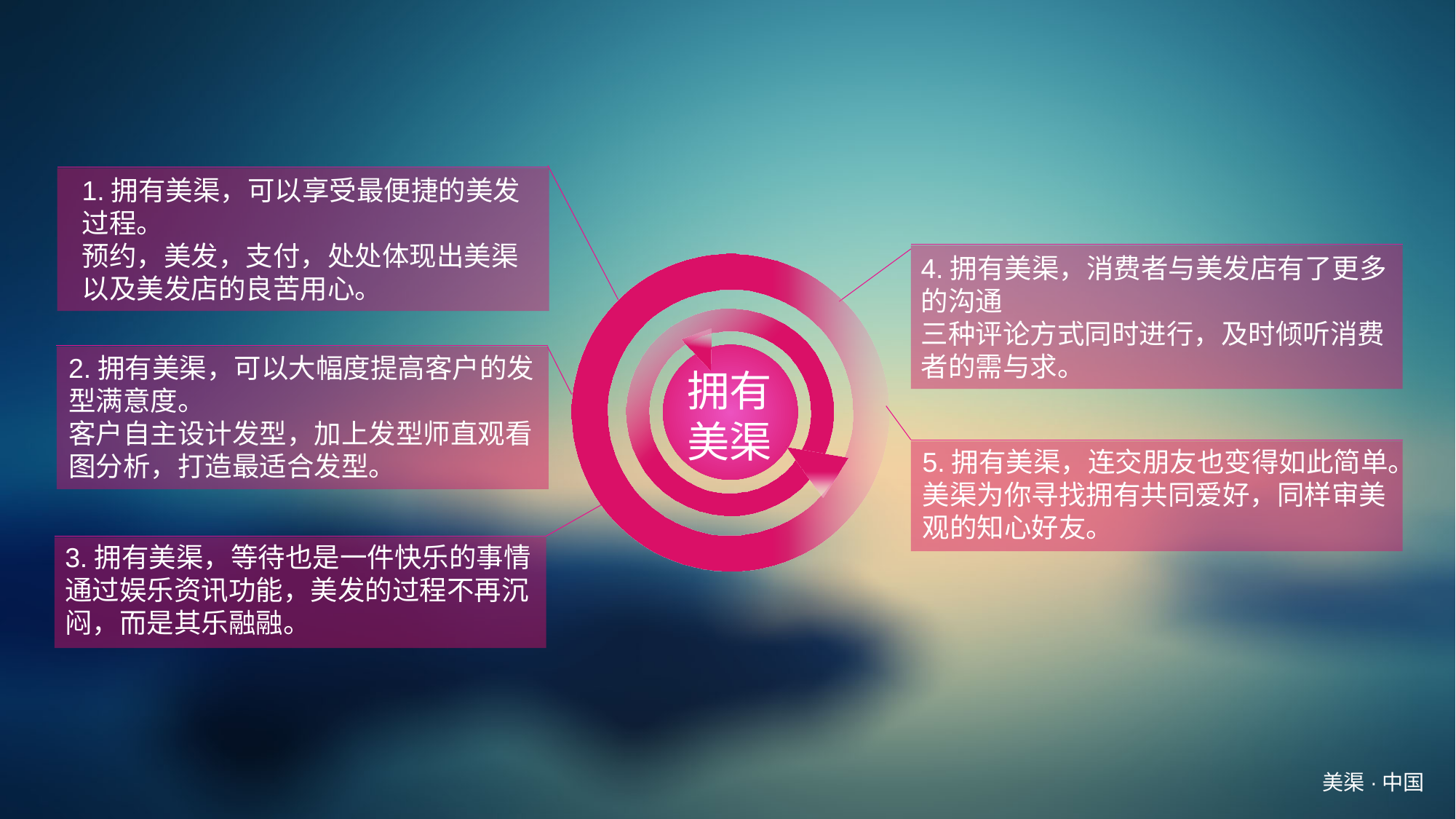

1.拥有美渠，可以享受最便捷的美发过程。
预约，美发，支付，处处体现出美渠以及美发店的良苦用心。

4.拥有美渠，消费者与美发店有了更多的沟通
三种评论方式同时进行，及时倾听消费者的需与求。

2.拥有美渠，可以大幅度提高客户的发型满意度。
客户自主设计发型，加上发型师直观看图分析，打造最适合发型。

拥有
美渠
5.拥有美渠，连交朋友也变得如此简单。
美渠为你寻找拥有共同爱好，同样审美观的知心好友。

3.拥有美渠，等待也是一件快乐的事情
通过娱乐资讯功能，美发的过程不再沉闷，而是其乐融融。